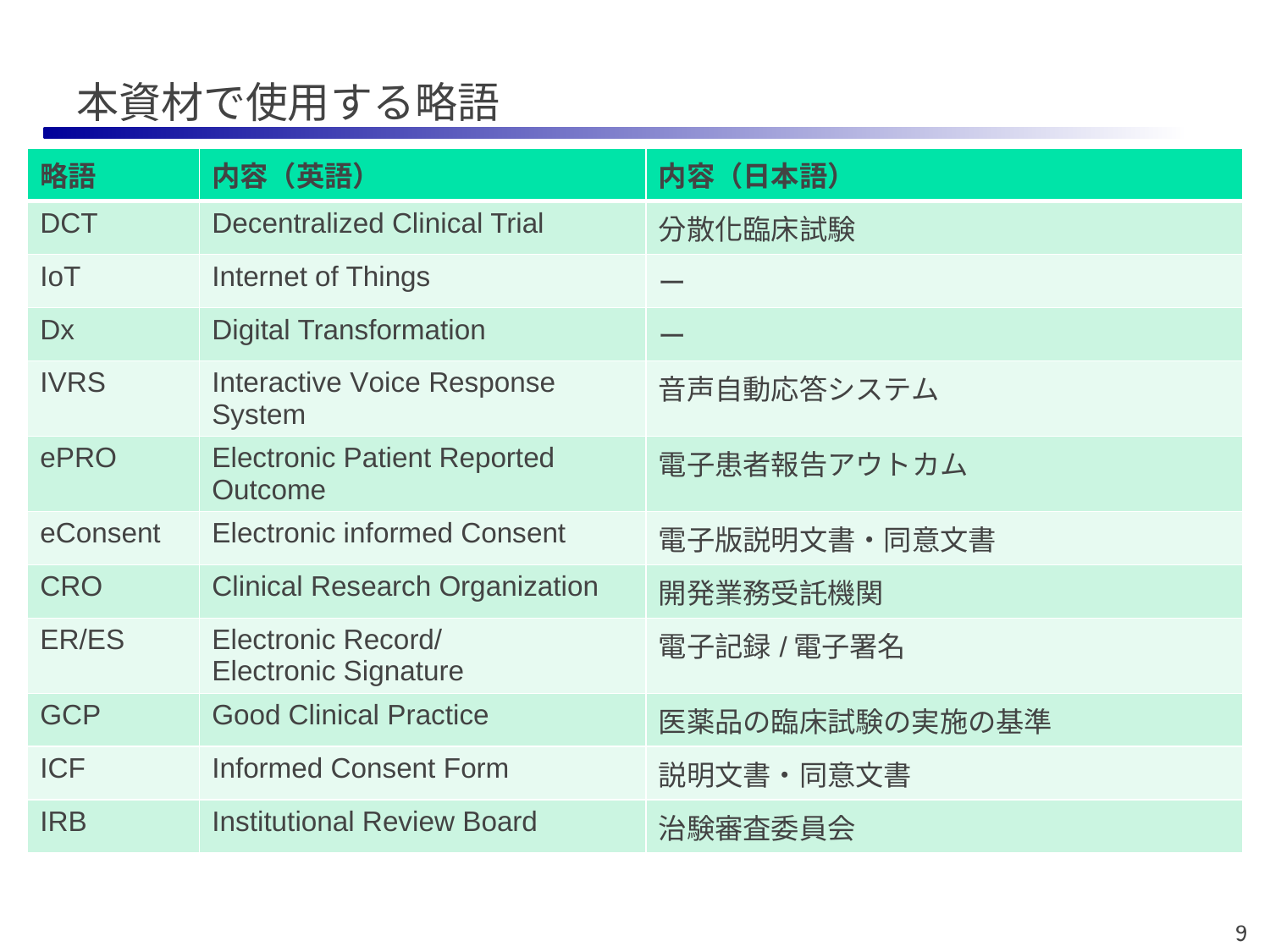

# 本資材で使用する略語
| 略語 | 内容（英語） | 内容（日本語） |
| --- | --- | --- |
| DCT | Decentralized Clinical Trial | 分散化臨床試験 |
| IoT | Internet of Things | ー |
| Dx | Digital Transformation | ー |
| IVRS | Interactive Voice Response System | 音声自動応答システム |
| ePRO | Electronic Patient Reported Outcome | 電子患者報告アウトカム |
| eConsent | Electronic informed Consent | 電子版説明文書・同意文書 |
| CRO | Clinical Research Organization | 開発業務受託機関 |
| ER/ES | Electronic Record/ Electronic Signature | 電子記録/電子署名 |
| GCP | Good Clinical Practice | 医薬品の臨床試験の実施の基準 |
| ICF | Informed Consent Form | 説明文書・同意文書 |
| IRB | Institutional Review Board | 治験審査委員会 |
9